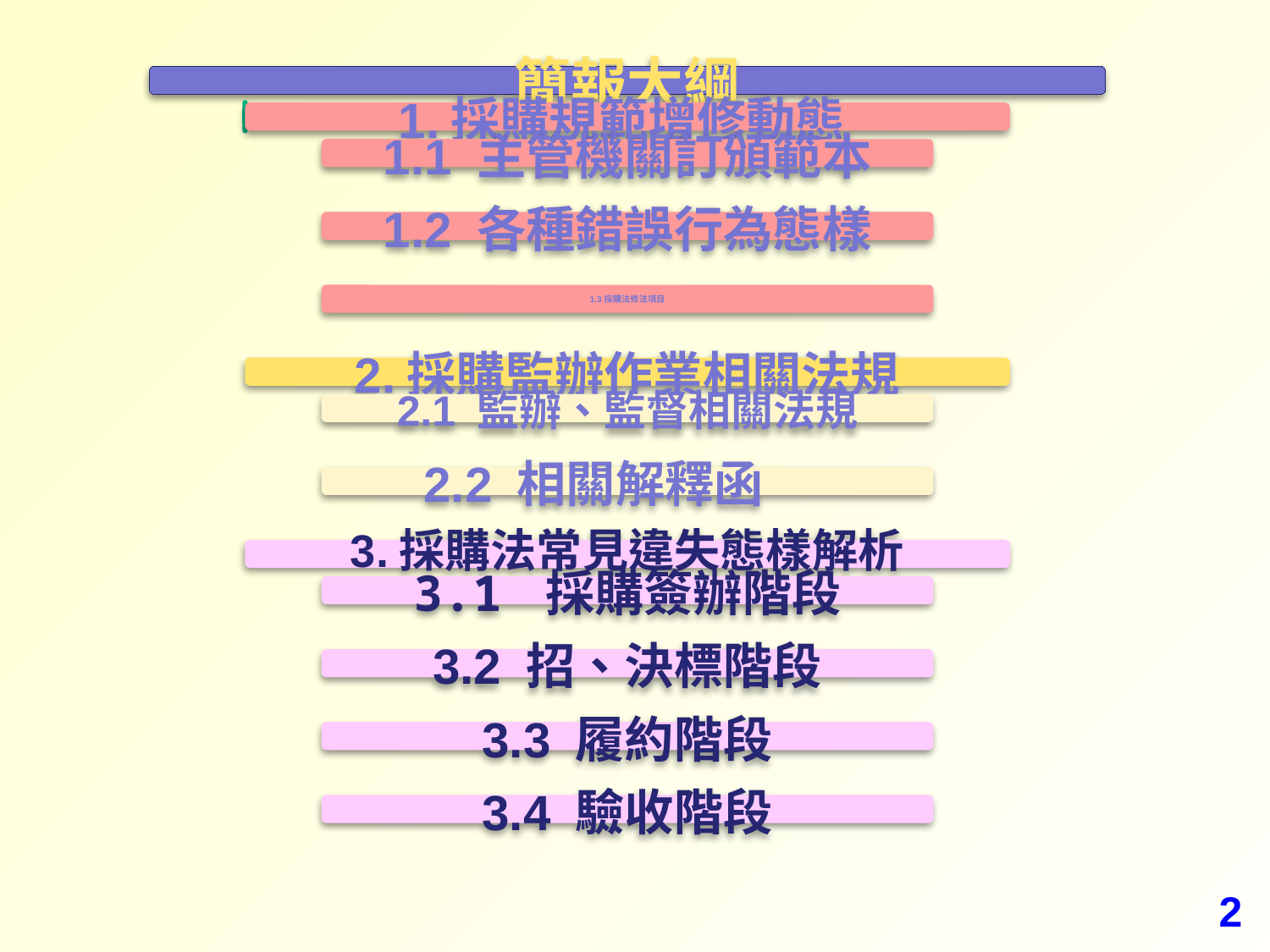

簡報大綱
1.採購規範增修動態
2.1 監辦、監督相關法規
2.2 相關解釋函
3.採購法常見違失態樣解析
3.1 採購簽辦階段
3.2 招、決標階段
3.3 履約階段
3.4 驗收階段
2.採購監辦作業相關法規
1.1 主管機關訂頒範本
1.2 各種錯誤行為態樣
1.3 採購法修法項目
2